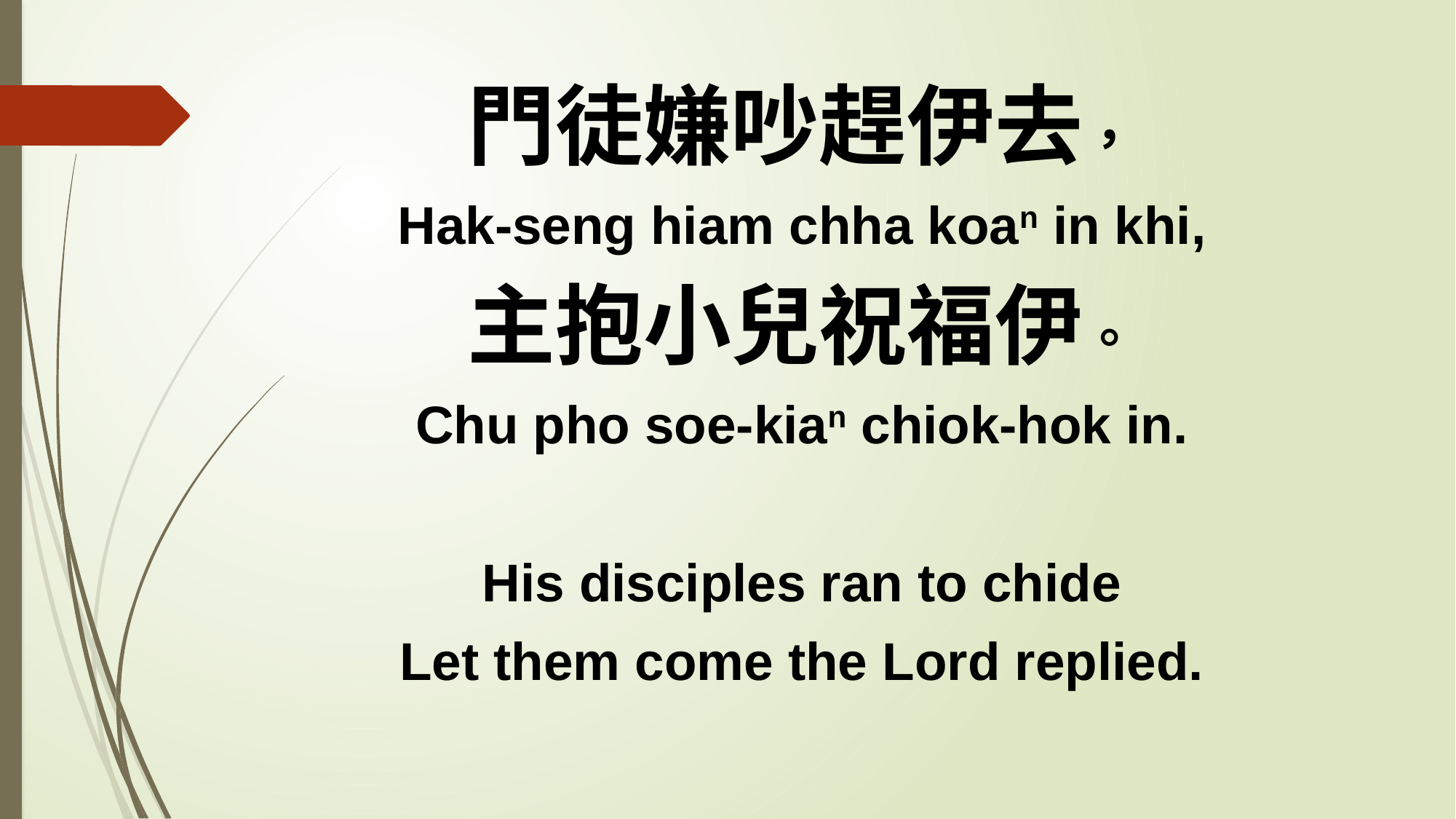

門徒嫌吵趕伊去，
Hak-seng hiam chha koan in khi,
主抱小兒祝福伊。
Chu pho soe-kian chiok-hok in.

His disciples ran to chide
Let them come the Lord replied.